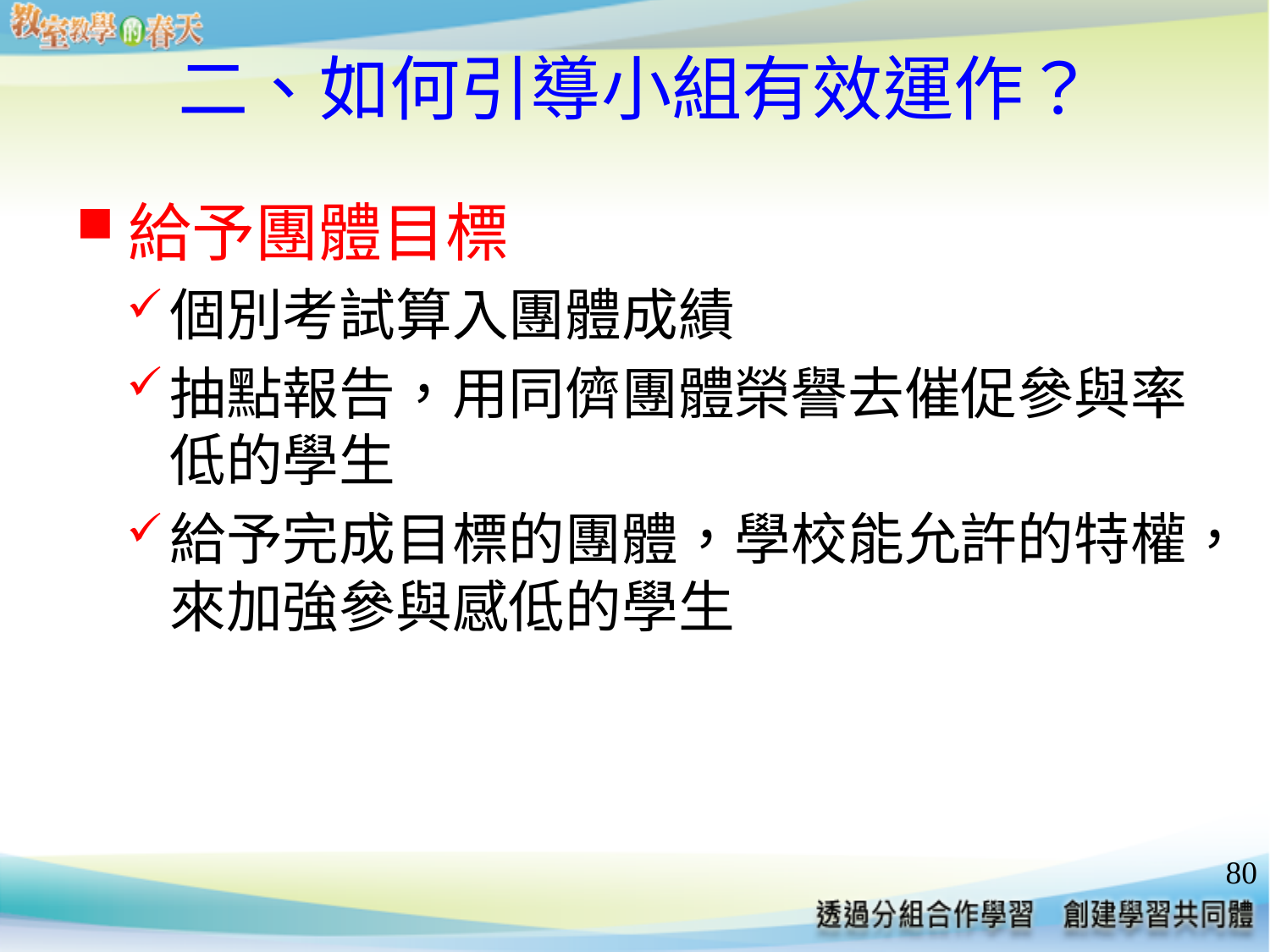

# 二、如何引導小組有效運作？
給予團體目標
個別考試算入團體成績
抽點報告，用同儕團體榮譽去催促參與率低的學生
給予完成目標的團體，學校能允許的特權，來加強參與感低的學生
80